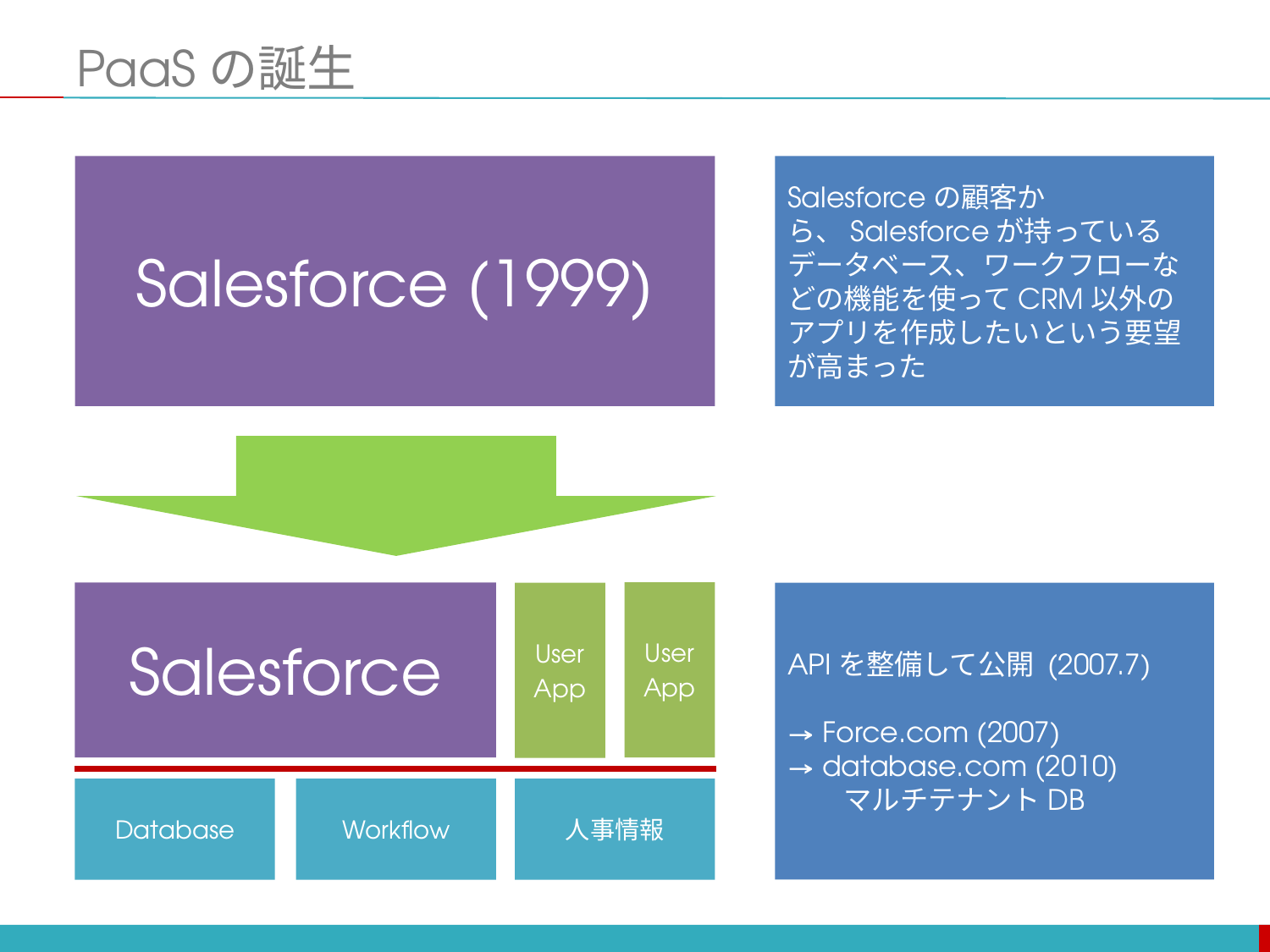

# PaaSの誕生
Salesforce (1999)
Salesforceの顧客から、Salesforceが持っているデータベース、ワークフローなどの機能を使ってCRM以外のアプリを作成したいという要望が高まった

User
App
Salesforce
Workflow
Database
人事情報
APIを整備して公開 (2007.7)

→ Force.com (2007)
→ database.com (2010)
　　マルチテナントDB
User
App